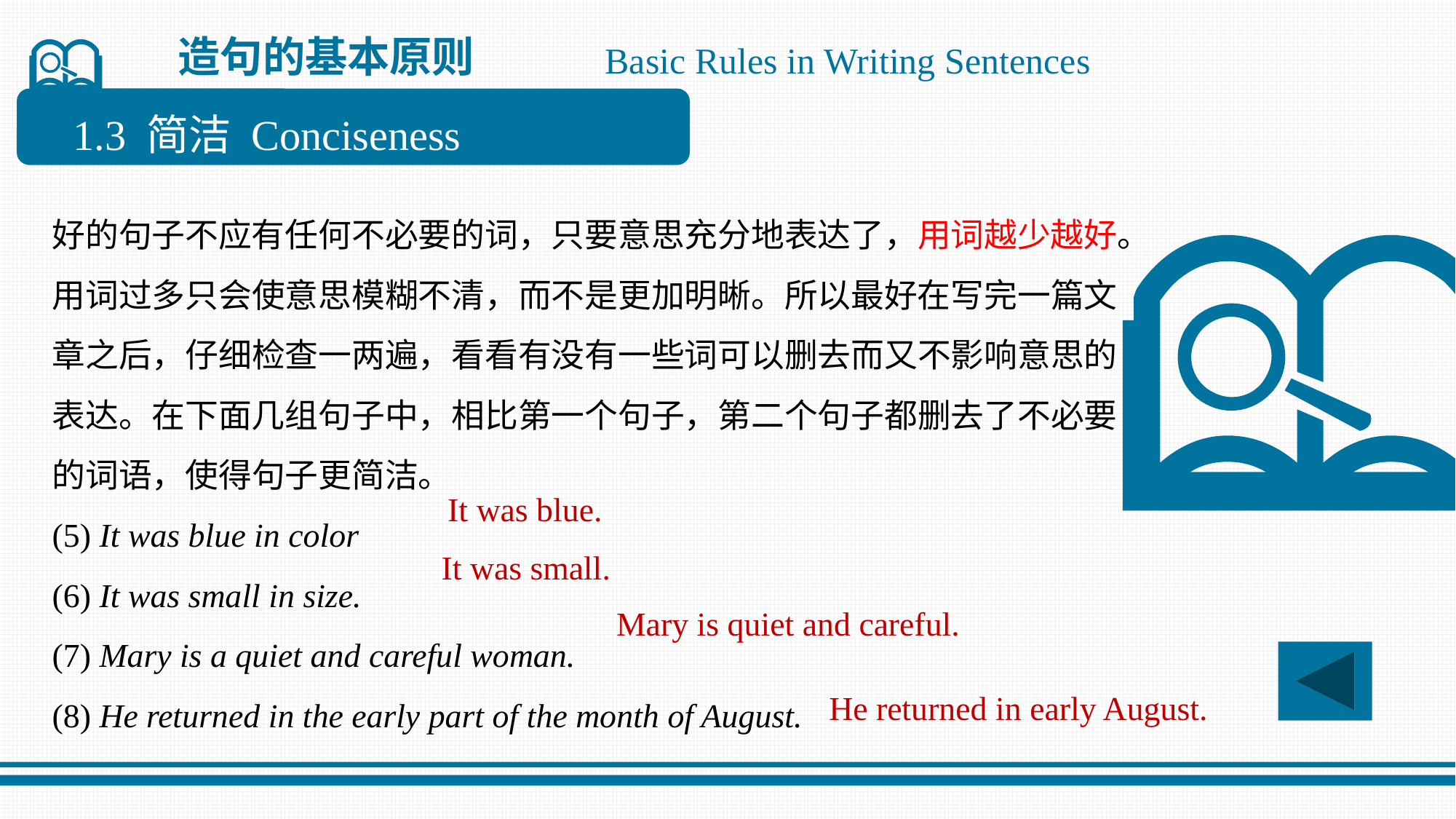

造句的基本原则
Basic Rules in Writing Sentences
1.3 简洁 Conciseness

好的句子不应有任何不必要的词，只要意思充分地表达了，用词越少越好。用词过多只会使意思模糊不清，而不是更加明晰。所以最好在写完一篇文章之后，仔细检查一两遍，看看有没有一些词可以删去而又不影响意思的表达。在下面几组句子中，相比第一个句子，第二个句子都删去了不必要的词语，使得句子更简洁。
(5) It was blue in color
(6) It was small in size.
(7) Mary is a quiet and careful woman.
(8) He returned in the early part of the month of August.

It was blue.
It was small.
Mary is quiet and careful.

He returned in early August.